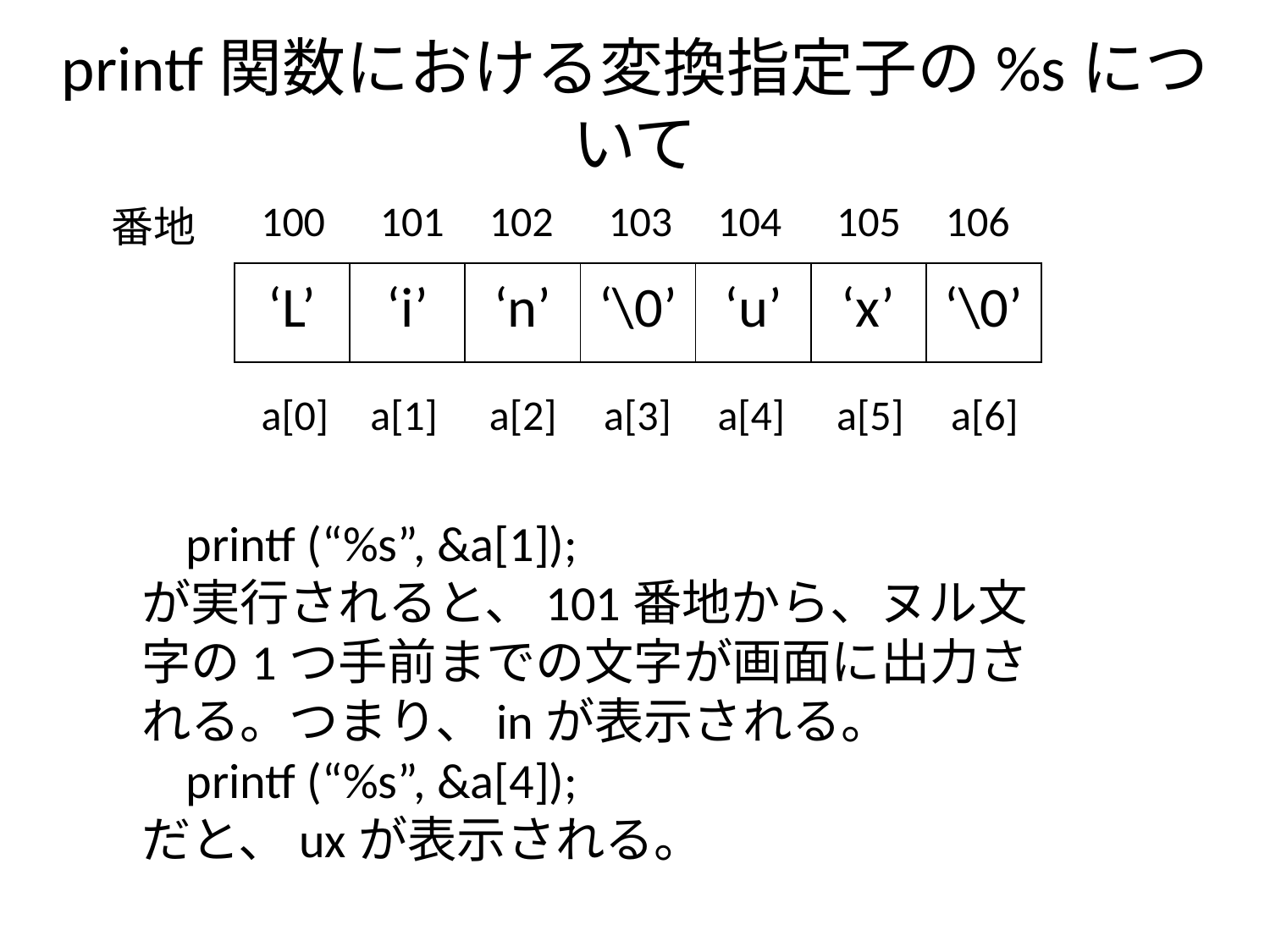

# printf関数における変換指定子の%sについて
100
101
102
103
104
105
106
番地
| ‘L’ | ‘i’ | ‘n’ | ‘\0’ | ‘u’ | ‘x’ | ‘\0’ |
| --- | --- | --- | --- | --- | --- | --- |
a[0]
a[1]
a[2]
a[3]
a[4]
a[5]
a[6]
    printf (“%s”, &a[1]);
が実行されると、101番地から、ヌル文字の1つ手前までの文字が画面に出力される。つまり、inが表示される。
    printf (“%s”, &a[4]);
だと、uxが表示される。